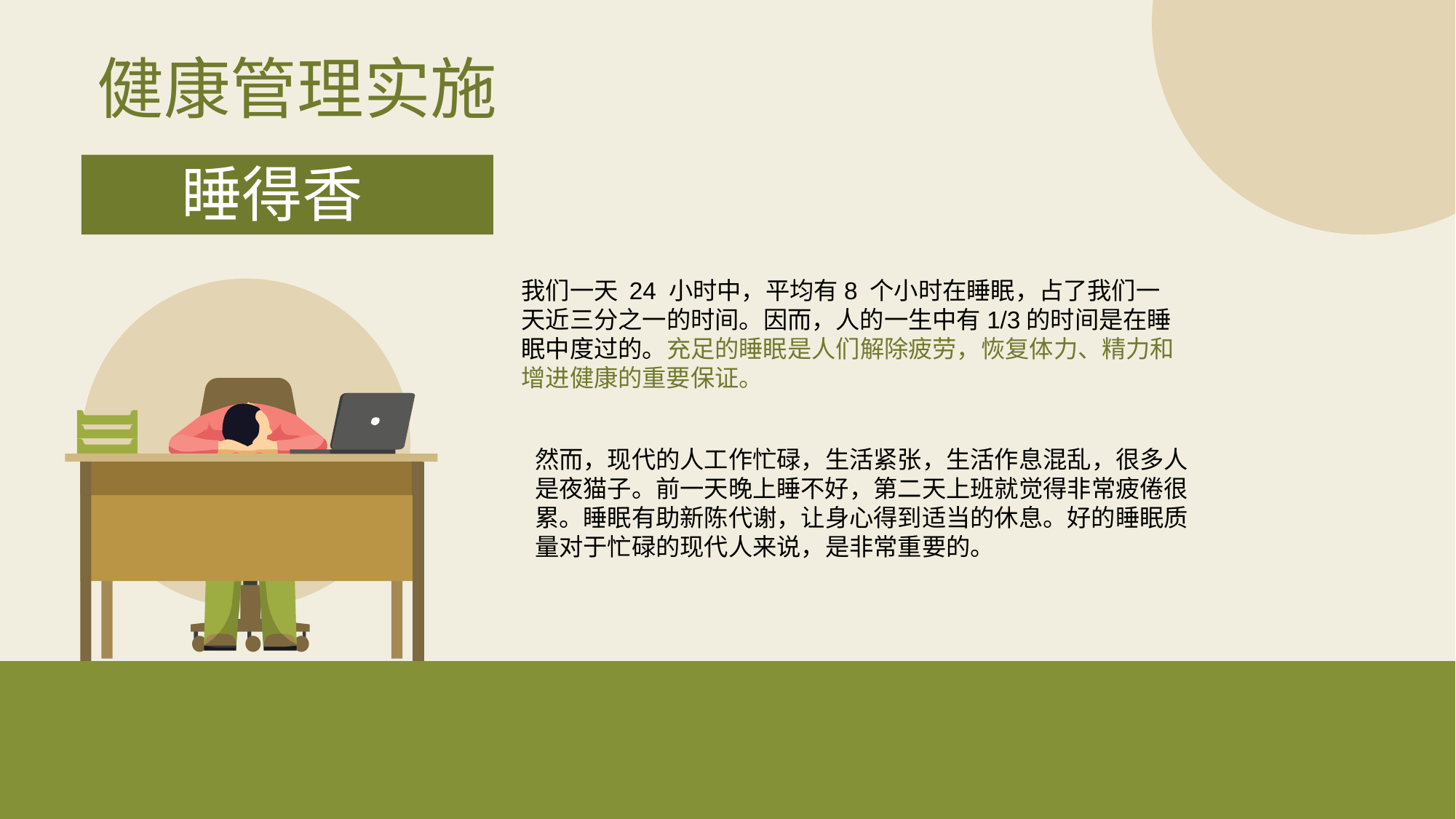

健康管理实施
睡得香

我们一天 24 小时中，平均有8 个小时在睡眠，占了我们一天近三分之一的时间。因而，人的一生中有1/3的时间是在睡眠中度过的。充足的睡眠是人们解除疲劳，恢复体力、精力和增进健康的重要保证。

然而，现代的人工作忙碌，生活紧张，生活作息混乱，很多人是夜猫子。前一天晚上睡不好，第二天上班就觉得非常疲倦很累。睡眠有助新陈代谢，让身心得到适当的休息。好的睡眠质量对于忙碌的现代人来说，是非常重要的。